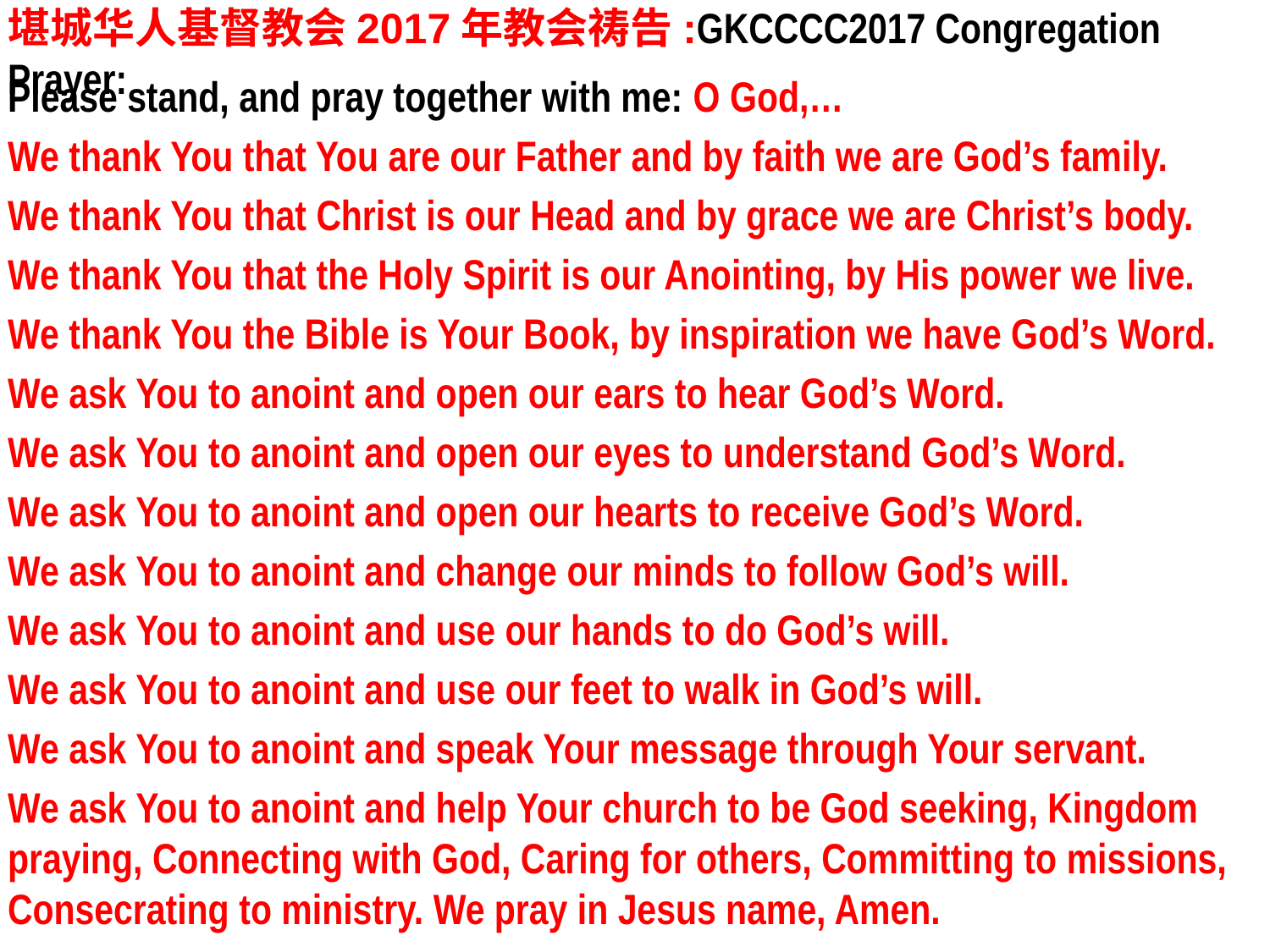

堪城华人基督教会2017年教会祷告:GKCCCC2017 Congregation Prayer:
Please stand, and pray together with me: O God,…
We thank You that You are our Father and by faith we are God’s family.
We thank You that Christ is our Head and by grace we are Christ’s body.
We thank You that the Holy Spirit is our Anointing, by His power we live.
We thank You the Bible is Your Book, by inspiration we have God’s Word.
We ask You to anoint and open our ears to hear God’s Word.
We ask You to anoint and open our eyes to understand God’s Word.
We ask You to anoint and open our hearts to receive God’s Word.
We ask You to anoint and change our minds to follow God’s will.
We ask You to anoint and use our hands to do God’s will.
We ask You to anoint and use our feet to walk in God’s will.
We ask You to anoint and speak Your message through Your servant.
We ask You to anoint and help Your church to be God seeking, Kingdom praying, Connecting with God, Caring for others, Committing to missions, Consecrating to ministry. We pray in Jesus name, Amen.